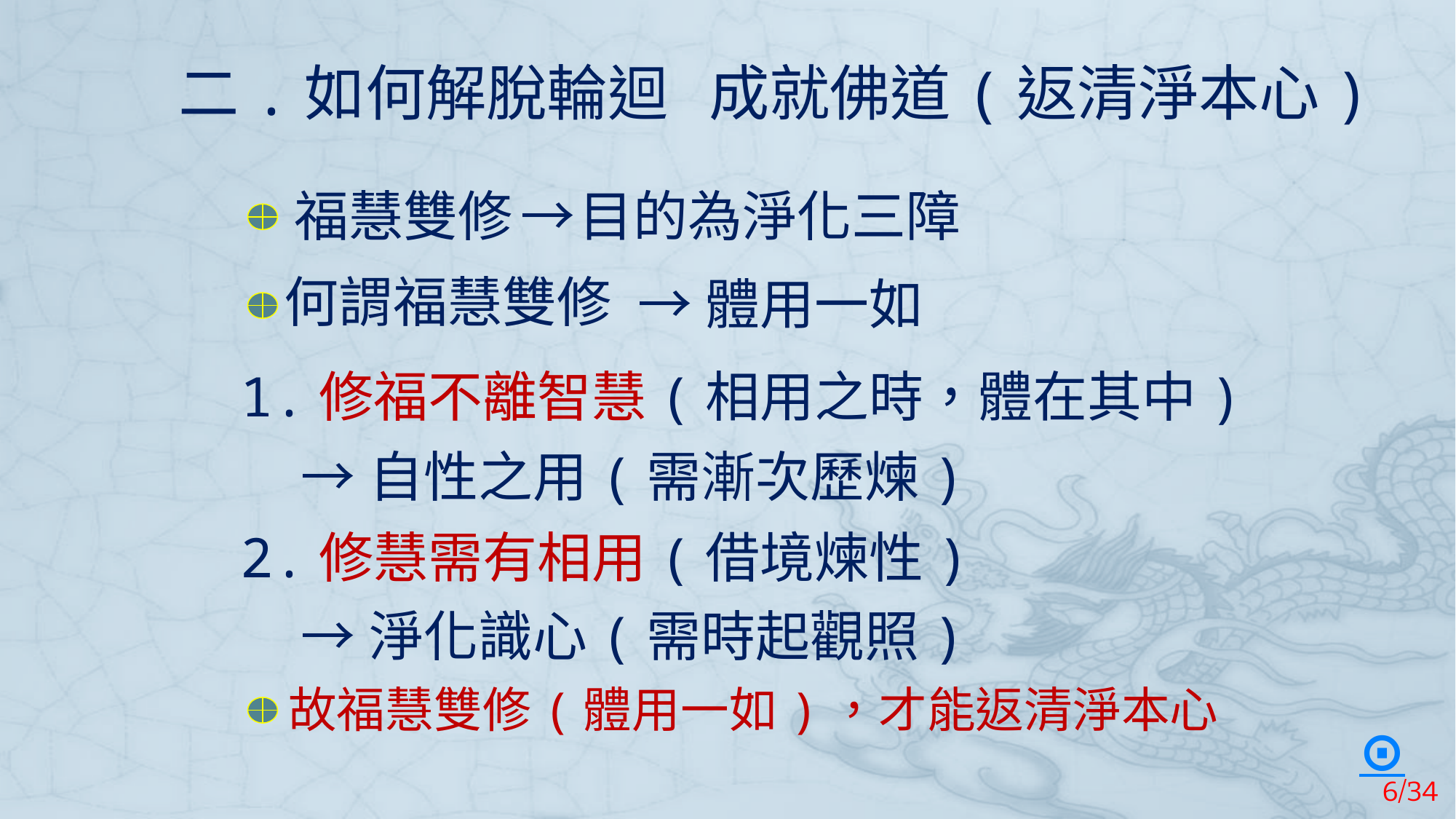

二.如何解脫輪迴   成就佛道(返清淨本心)
 福慧雙修  → 目的為淨化三障

  何謂福慧雙修

→體用一如

1.修福不離智慧(相用之時，體在其中)
     →自性之用(需漸次歷煉)
2.修慧需有相用(借境煉性)
     →淨化識心(需時起觀照)

故福慧雙修(體用一如)，才能返清淨本心

⊙
6/34